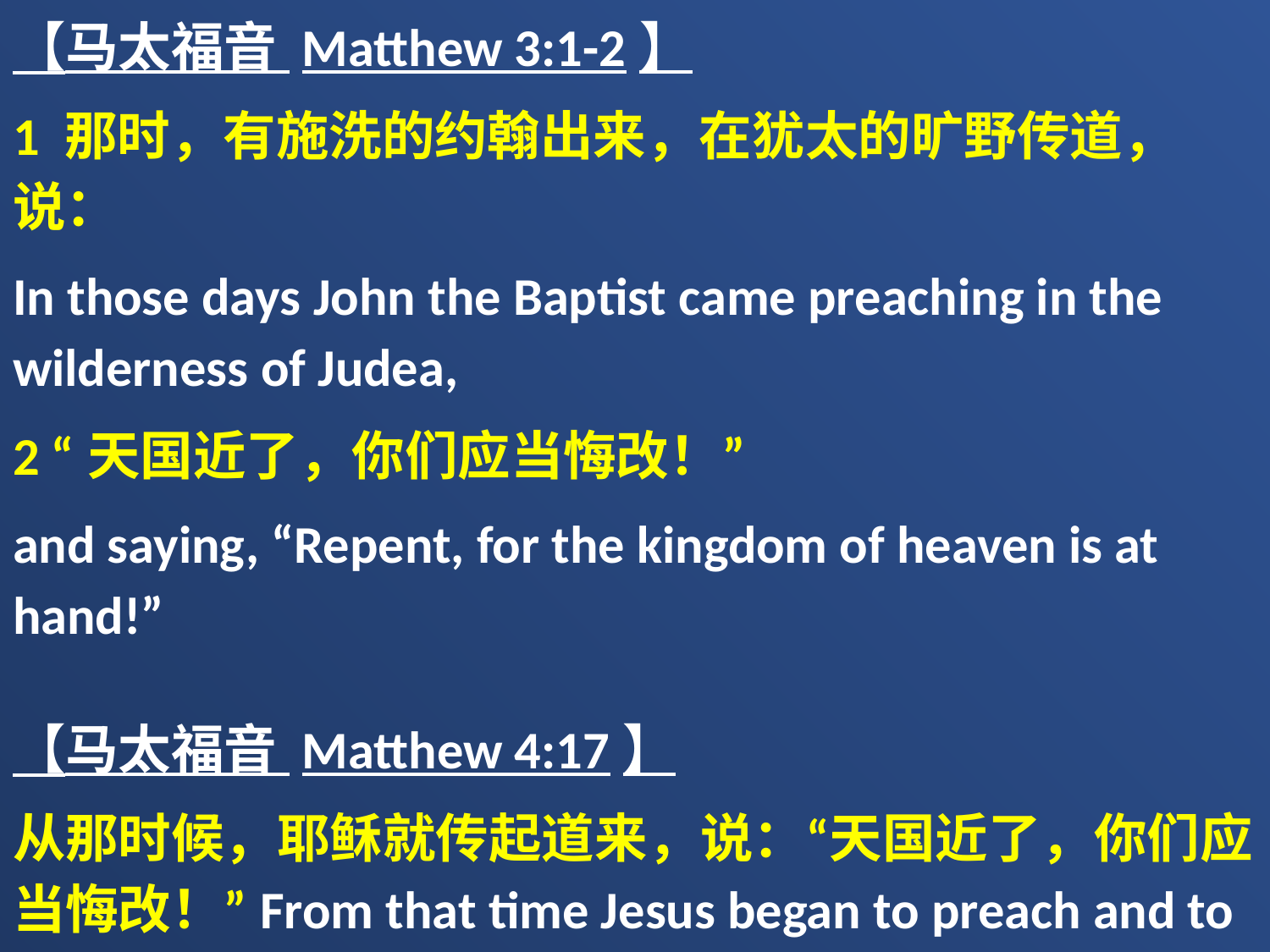

【马太福音 Matthew 3:1-2】
1 那时，有施洗的约翰出来，在犹太的旷野传道，说：
In those days John the Baptist came preaching in the wilderness of Judea,
2 “天国近了，你们应当悔改！”
and saying, “Repent, for the kingdom of heaven is at hand!”

【马太福音 Matthew 4:17】
从那时候，耶稣就传起道来，说：“天国近了，你们应当悔改！”From that time Jesus began to preach and to say, “Repent, for the kingdom of heaven is at hand.”